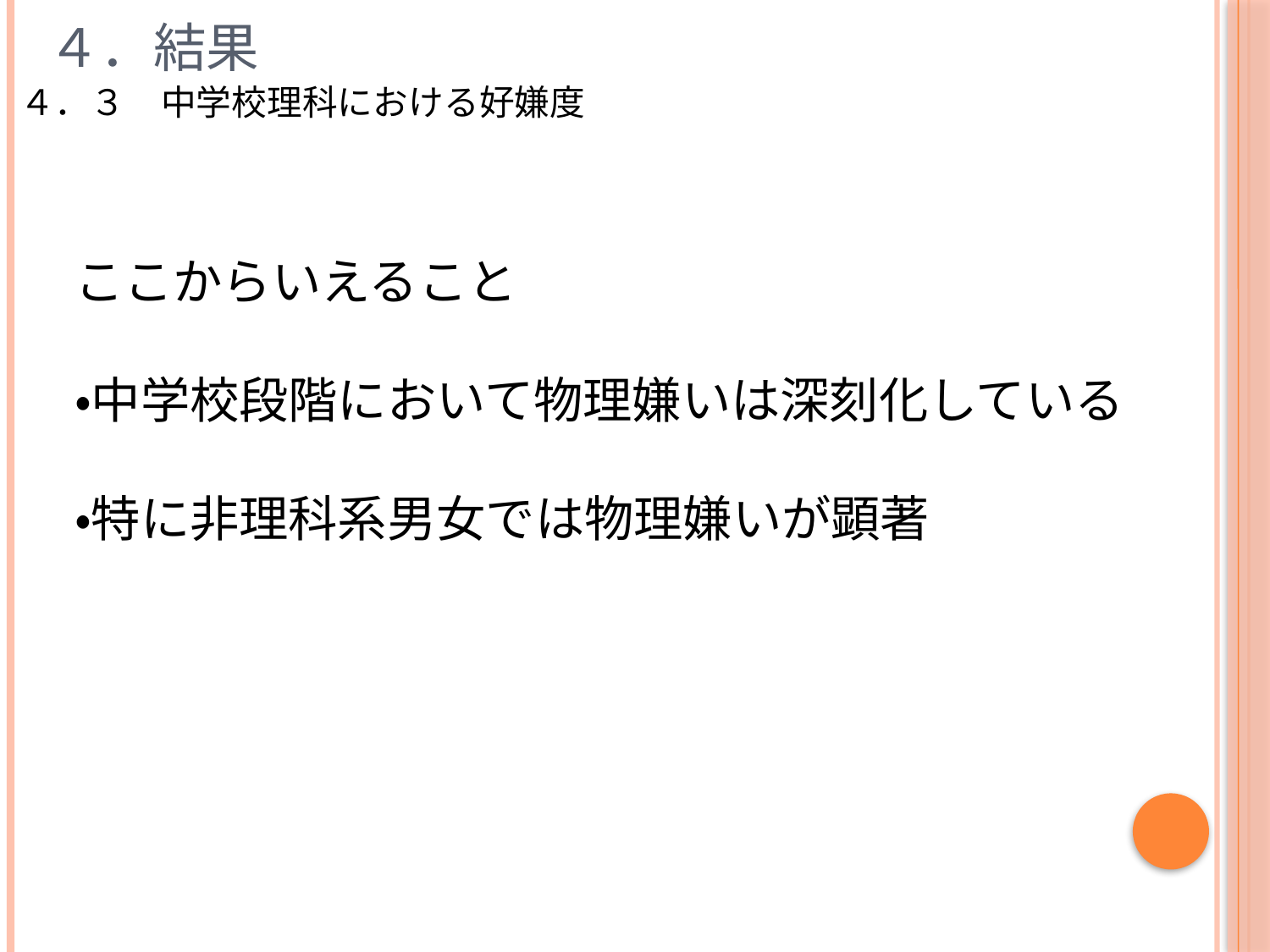

４．結果
４．３　中学校理科における好嫌度
ここからいえること

・中学校段階において物理嫌いは深刻化している

・特に非理科系男女では物理嫌いが顕著